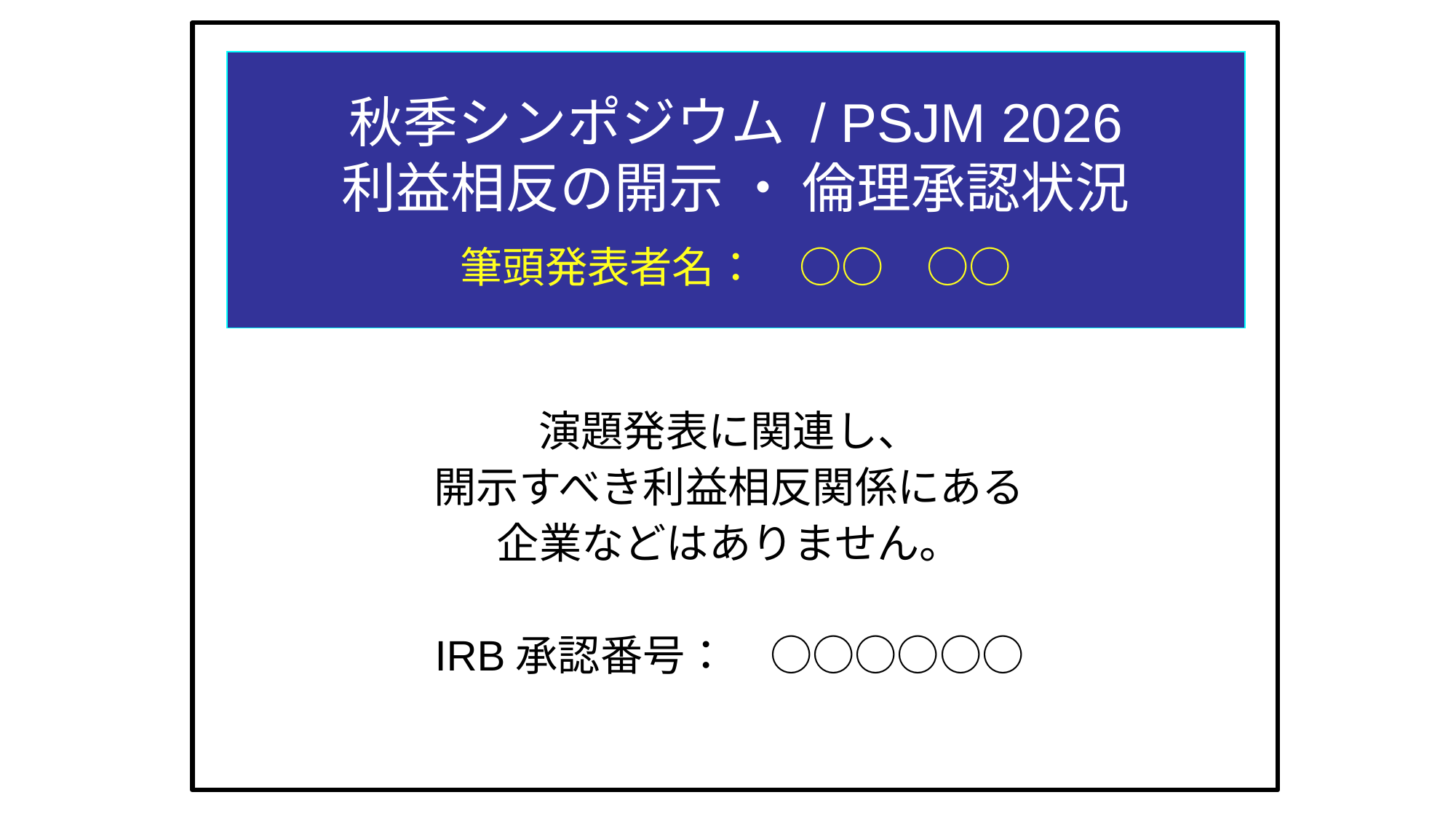

秋季シンポジウム / PSJM 2026
利益相反の開示 ・ 倫理承認状況
　
筆頭発表者名：　○○　○○

演題発表に関連し、
開示すべき利益相反関係にある
企業などはありません。

IRB承認番号：　○○○○○○